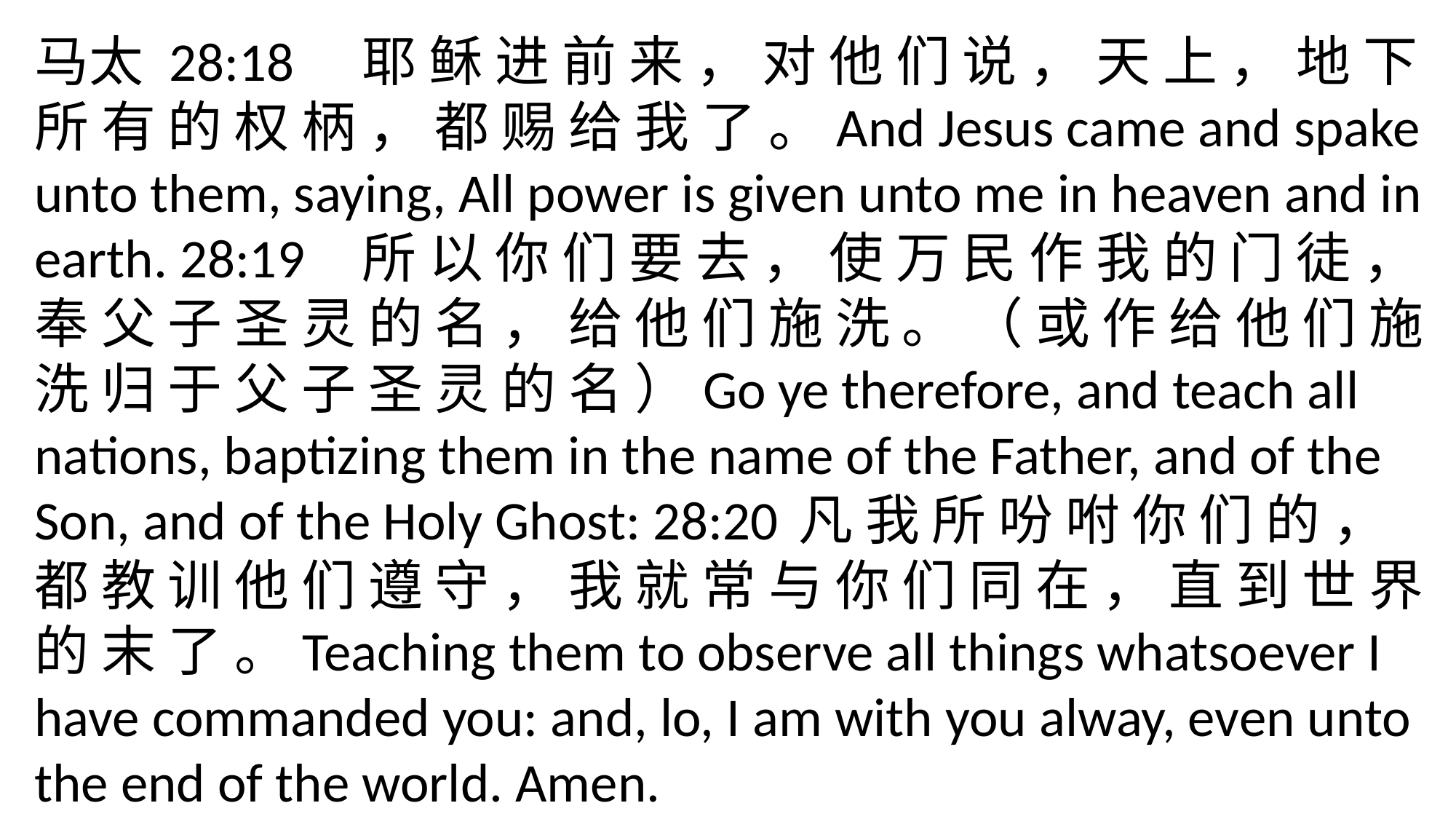

马太 28:18	耶 稣 进 前 来 ， 对 他 们 说 ， 天 上 ， 地 下 所 有 的 权 柄 ， 都 赐 给 我 了 。And Jesus came and spake unto them, saying, All power is given unto me in heaven and in earth. 28:19	所 以 你 们 要 去 ， 使 万 民 作 我 的 门 徒 ， 奉 父 子 圣 灵 的 名 ， 给 他 们 施 洗 。 （ 或 作 给 他 们 施 洗 归 于 父 子 圣 灵 的 名 ）Go ye therefore, and teach all nations, baptizing them in the name of the Father, and of the Son, and of the Holy Ghost: 28:20	凡 我 所 吩 咐 你 们 的 ， 都 教 训 他 们 遵 守 ， 我 就 常 与 你 们 同 在 ， 直 到 世 界 的 末 了 。Teaching them to observe all things whatsoever I have commanded you: and, lo, I am with you alway, even unto the end of the world. Amen.